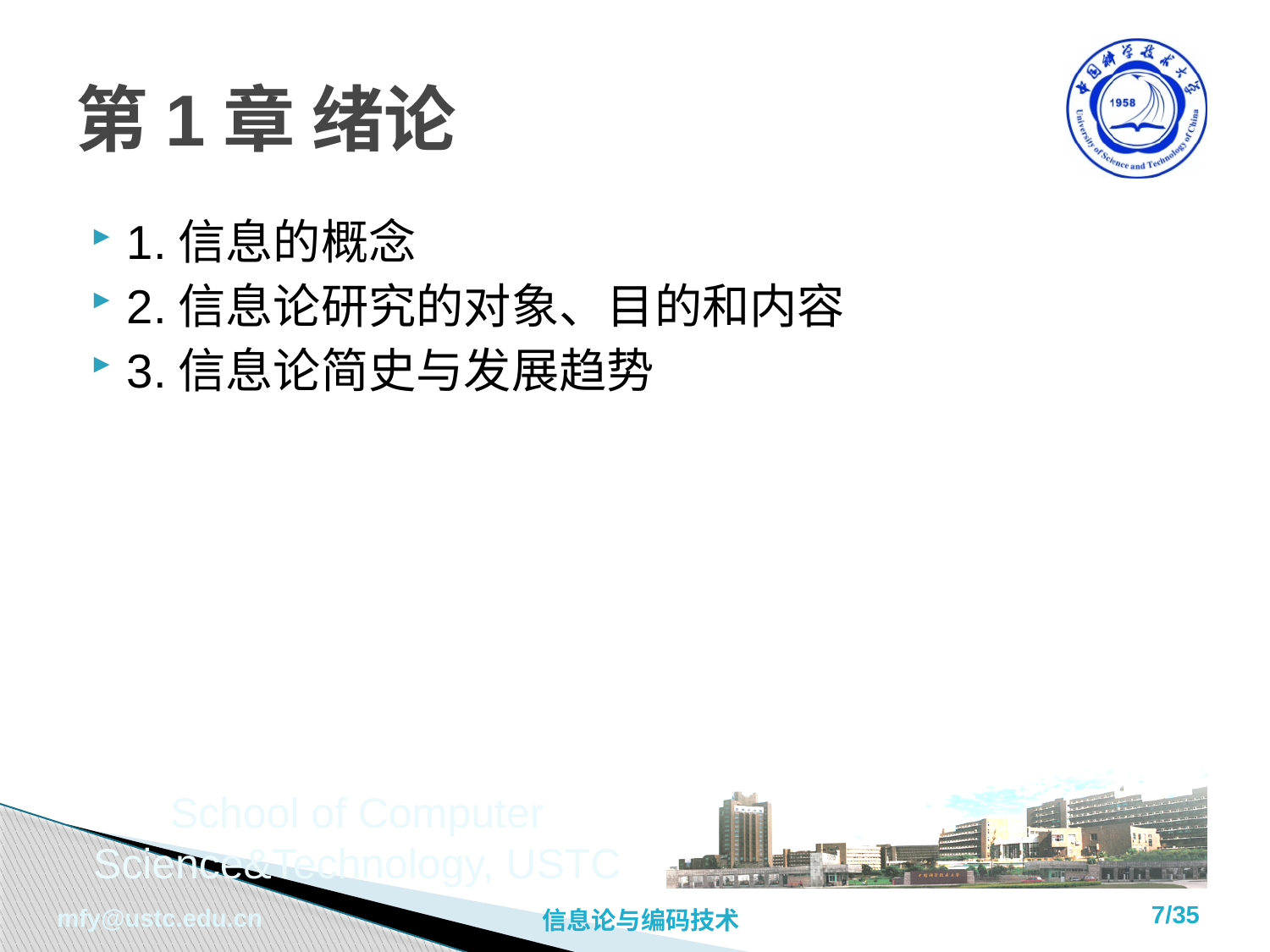

# 第1章 绪论
1.信息的概念
2.信息论研究的对象、目的和内容
3.信息论简史与发展趋势